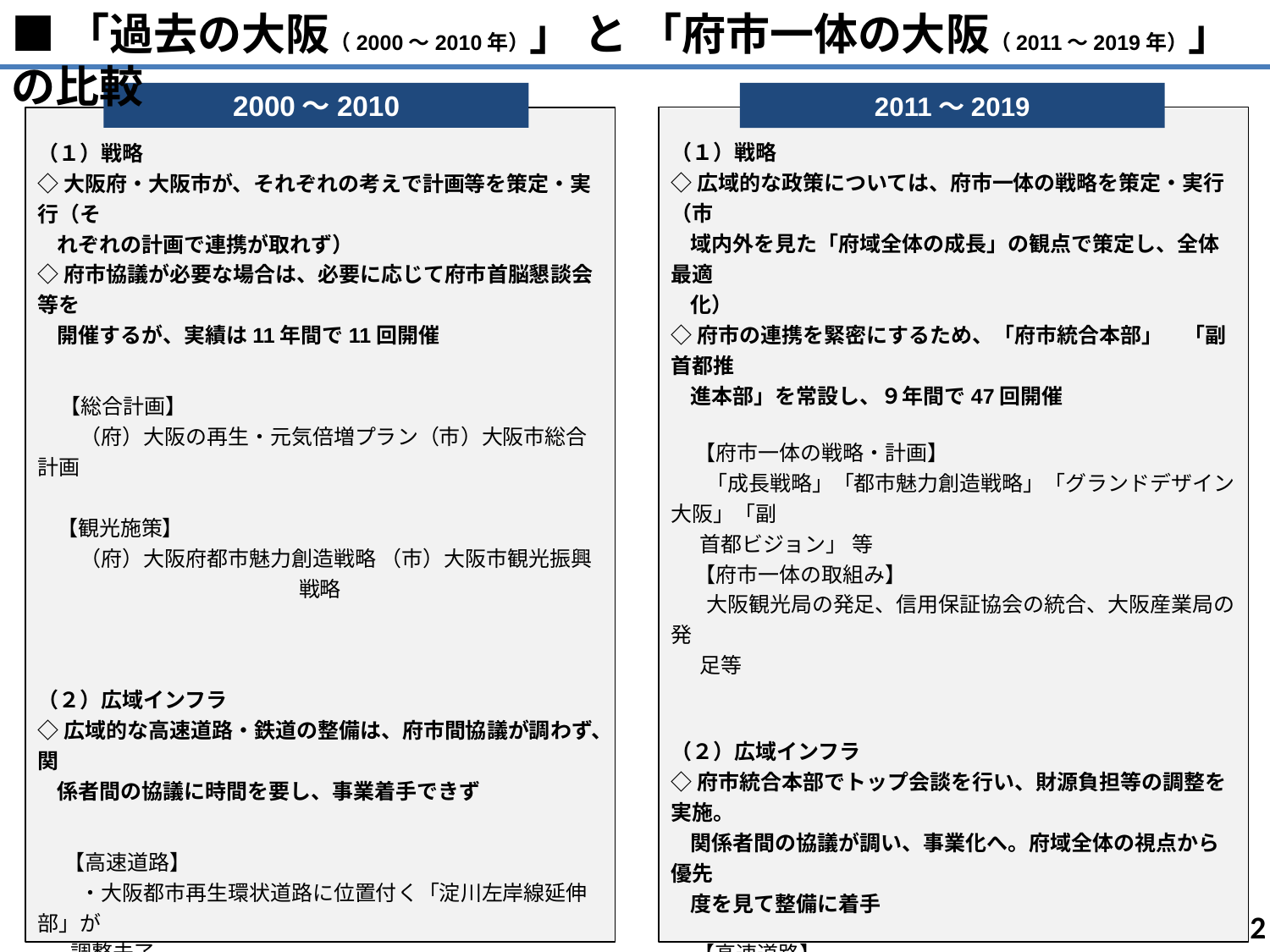

■「過去の大阪（2000～2010年）」 と 「府市一体の大阪（2011～2019年）」の比較
2000～2010
2011～2019

（１）戦略
◇広域的な政策については、府市一体の戦略を策定・実行（市
   域内外を見た「府域全体の成長」の観点で策定し、全体最適
   化）
◇府市の連携を緊密にするため、「府市統合本部」　「副首都推
   進本部」を常設し、９年間で47回開催

    【府市一体の戦略・計画】
　   「成長戦略」「都市魅力創造戦略」「グランドデザイン大阪」「副
     首都ビジョン」 等
    【府市一体の取組み】
　   大阪観光局の発足、信用保証協会の統合、大阪産業局の発
     足等

（２）広域インフラ
◇府市統合本部でトップ会談を行い、財源負担等の調整を実施。
   関係者間の協議が調い、事業化へ。府域全体の視点から優先
   度を見て整備に着手

　 【高速道路】
　　・淀川左岸線延伸部の事業化
　 【鉄道】
　　・なにわ筋線の事業化

（１）戦略
◇大阪府・大阪市が、それぞれの考えで計画等を策定・実行（そ
   れぞれの計画で連携が取れず）
◇府市協議が必要な場合は、必要に応じて府市首脳懇談会等を
   開催するが、実績は11年間で11回開催

　 【総合計画】
　　（府）大阪の再生・元気倍増プラン（市）大阪市総合計画

   【観光施策】
　　（府）大阪府都市魅力創造戦略 （市）大阪市観光振興
                                                       戦略

（２）広域インフラ
◇広域的な高速道路・鉄道の整備は、府市間協議が調わず、関
   係者間の協議に時間を要し、事業着手できず

　 【高速道路】
　　・大阪都市再生環状道路に位置付く「淀川左岸線延伸部」が
      調整未了
　 【鉄道】
　　・拠点ネットワークとなる「なにわ筋線（うめきた（大阪）～JR難
      波・南海本線新今宮）」が調整未了

2